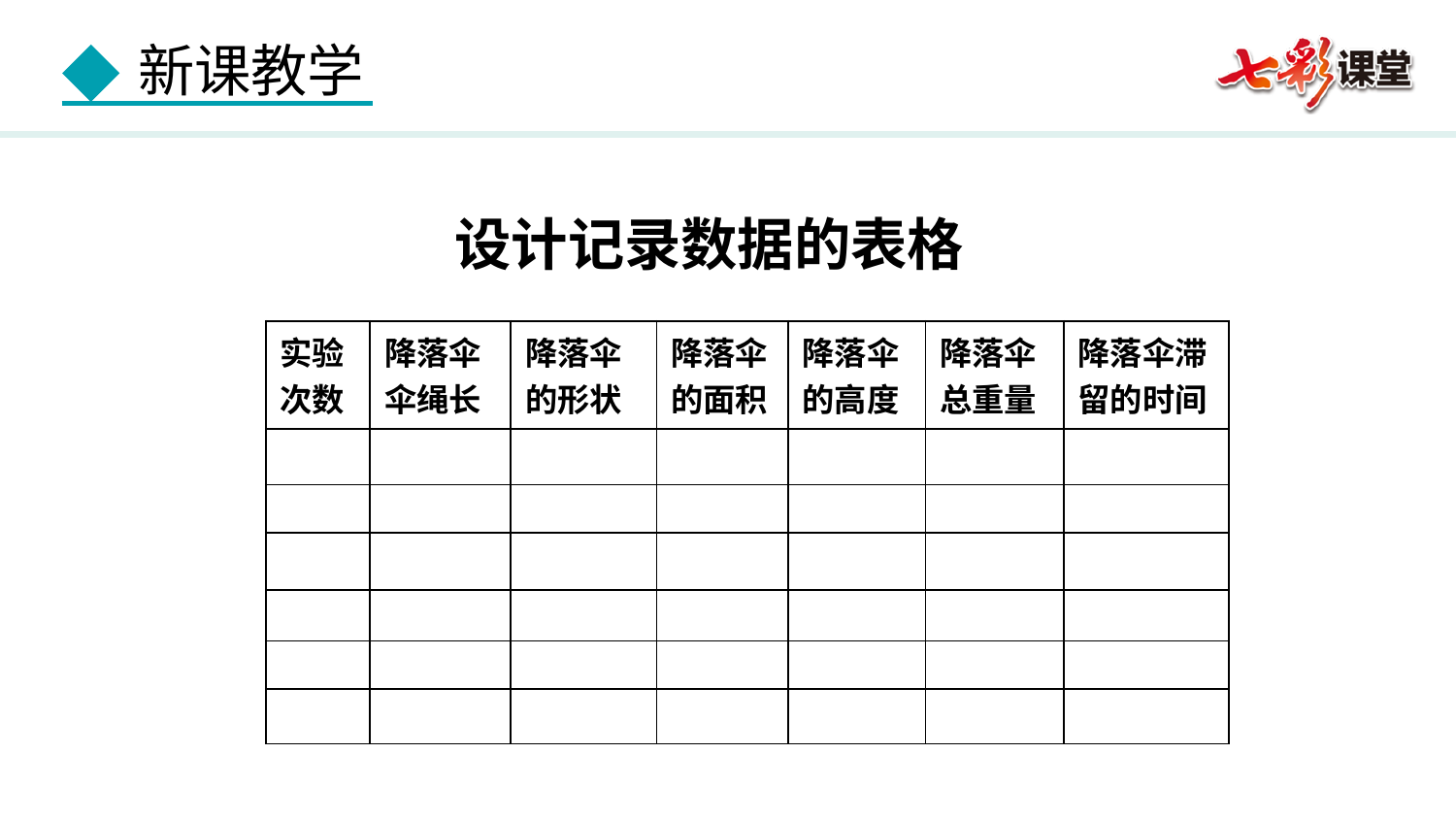

设计记录数据的表格
| 实验次数 | 降落伞伞绳长 | 降落伞的形状 | 降落伞的面积 | 降落伞的高度 | 降落伞总重量 | 降落伞滞留的时间 |
| --- | --- | --- | --- | --- | --- | --- |
|  |  |  |  |  |  |  |
|  |  |  |  |  |  |  |
|  |  |  |  |  |  |  |
|  |  |  |  |  |  |  |
|  |  |  |  |  |  |  |
|  |  |  |  |  |  |  |